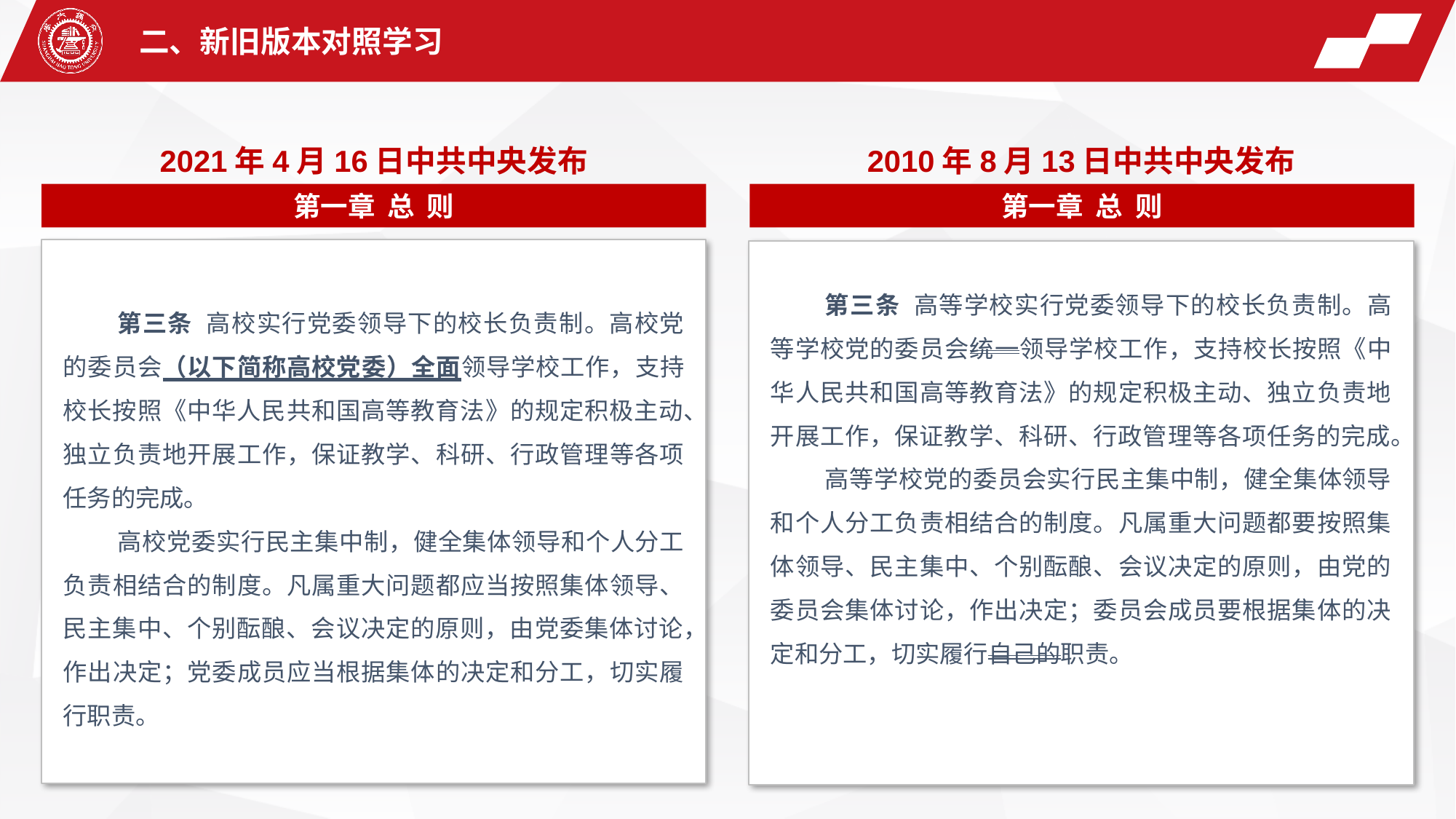

二、新旧版本对照学习
2021年4月16日中共中央发布
2010年8月13日中共中央发布
第一章  总  则
第一章  总  则
第三条  高校实行党委领导下的校长负责制。高校党的委员会（以下简称高校党委）全面领导学校工作，支持校长按照《中华人民共和国高等教育法》的规定积极主动、独立负责地开展工作，保证教学、科研、行政管理等各项任务的完成。
高校党委实行民主集中制，健全集体领导和个人分工负责相结合的制度。凡属重大问题都应当按照集体领导、民主集中、个别酝酿、会议决定的原则，由党委集体讨论，作出决定；党委成员应当根据集体的决定和分工，切实履行职责。

第三条  高等学校实行党委领导下的校长负责制。高等学校党的委员会统一领导学校工作，支持校长按照《中华人民共和国高等教育法》的规定积极主动、独立负责地开展工作，保证教学、科研、行政管理等各项任务的完成。
高等学校党的委员会实行民主集中制，健全集体领导和个人分工负责相结合的制度。凡属重大问题都要按照集体领导、民主集中、个别酝酿、会议决定的原则，由党的委员会集体讨论，作出决定；委员会成员要根据集体的决定和分工，切实履行自己的职责。